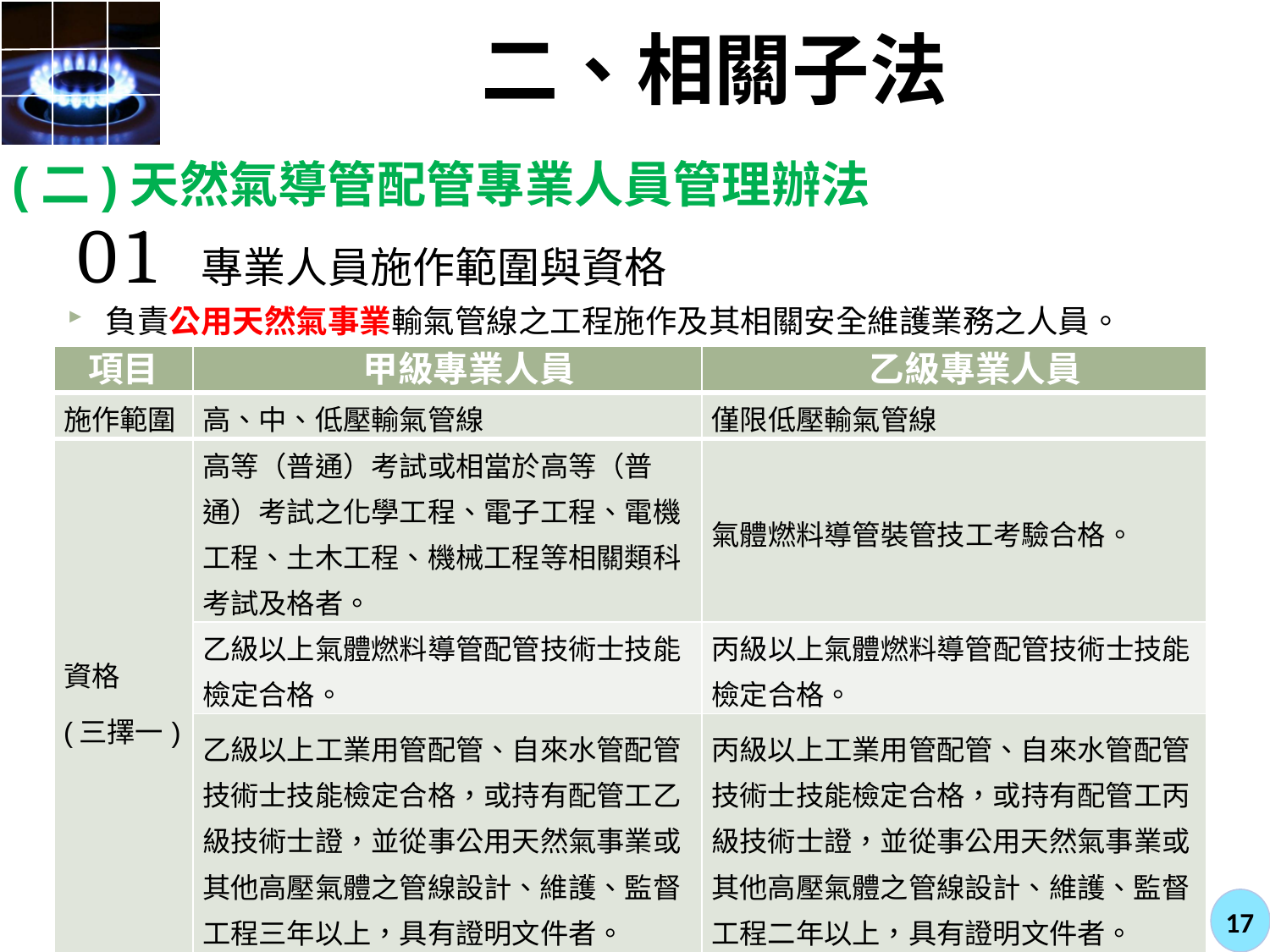

# 二、相關子法
(二)天然氣導管配管專業人員管理辦法
01 專業人員施作範圍與資格

負責公用天然氣事業輸氣管線之工程施作及其相關安全維護業務之人員。
| 項目 | 甲級專業人員 | 乙級專業人員 |
| --- | --- | --- |
| 施作範圍 | 高、中、低壓輸氣管線 | 僅限低壓輸氣管線 |
| 資格 (三擇一) | 高等（普通）考試或相當於高等（普通）考試之化學工程、電子工程、電機工程、土木工程、機械工程等相關類科考試及格者。 | 氣體燃料導管裝管技工考驗合格。 |
|  | 乙級以上氣體燃料導管配管技術士技能檢定合格。 | 丙級以上氣體燃料導管配管技術士技能檢定合格。 |
|  | 乙級以上工業用管配管、自來水管配管技術士技能檢定合格，或持有配管工乙級技術士證，並從事公用天然氣事業或其他高壓氣體之管線設計、維護、監督工程三年以上，具有證明文件者。 | 丙級以上工業用管配管、自來水管配管技術士技能檢定合格，或持有配管工丙級技術士證，並從事公用天然氣事業或其他高壓氣體之管線設計、維護、監督工程二年以上，具有證明文件者。 |
17